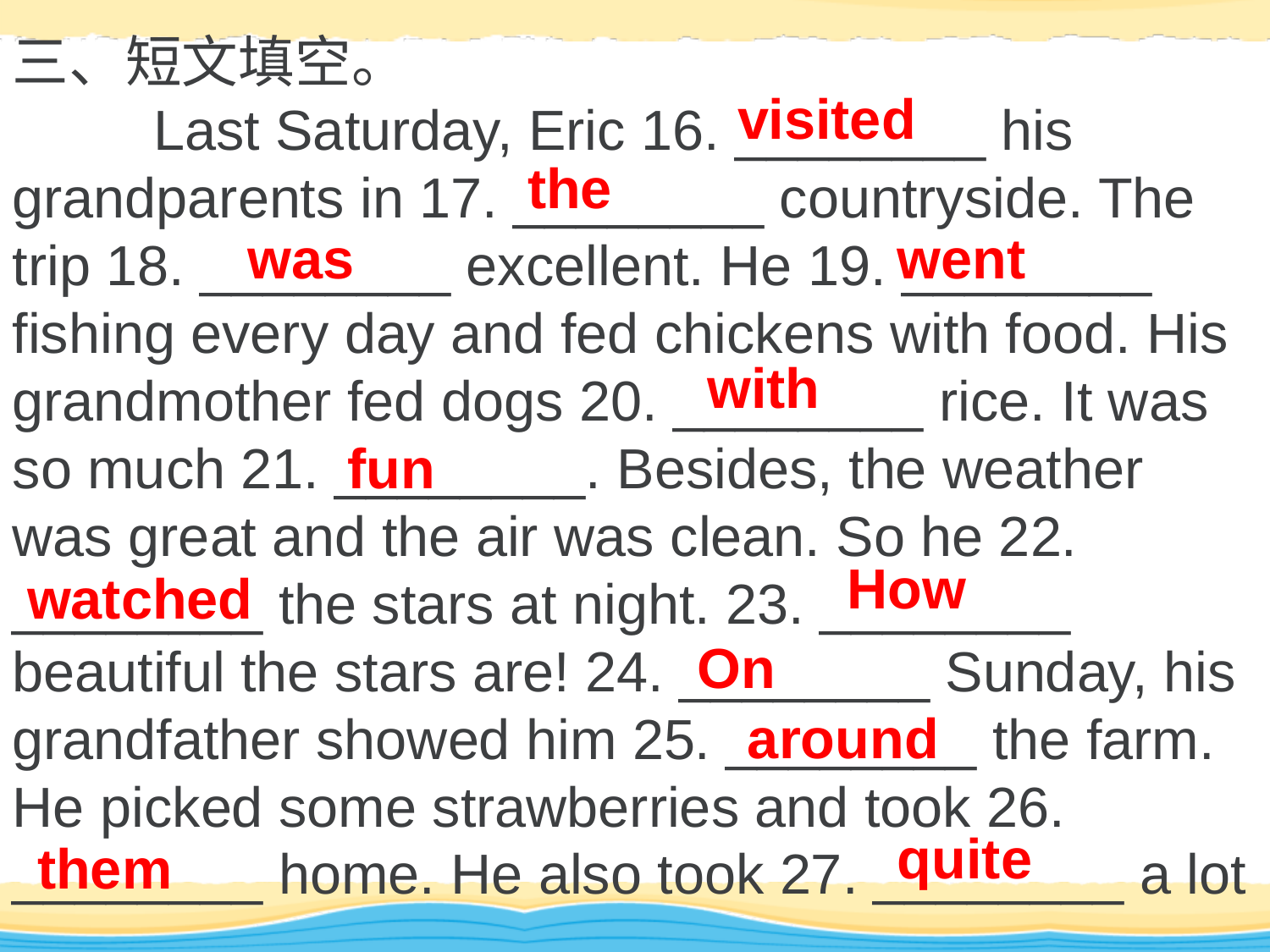

三、短文填空。
         Last Saturday, Eric 16. ________ his grandparents in 17. ________ countryside. The trip 18. ________ excellent. He 19. ________ fishing every day and fed chickens with food. His grandmother fed dogs 20. ________ rice. It was so much 21. ________. Besides, the weather was great and the air was clean. So he 22. ________ the stars at night. 23. ________ beautiful the stars are! 24. ________ Sunday, his grandfather showed him 25. ________ the farm. He picked some strawberries and took 26. ________ home. He also took 27. ________ a lot
visited
the
was
went
with
fun
How
watched
On
around
quite
them